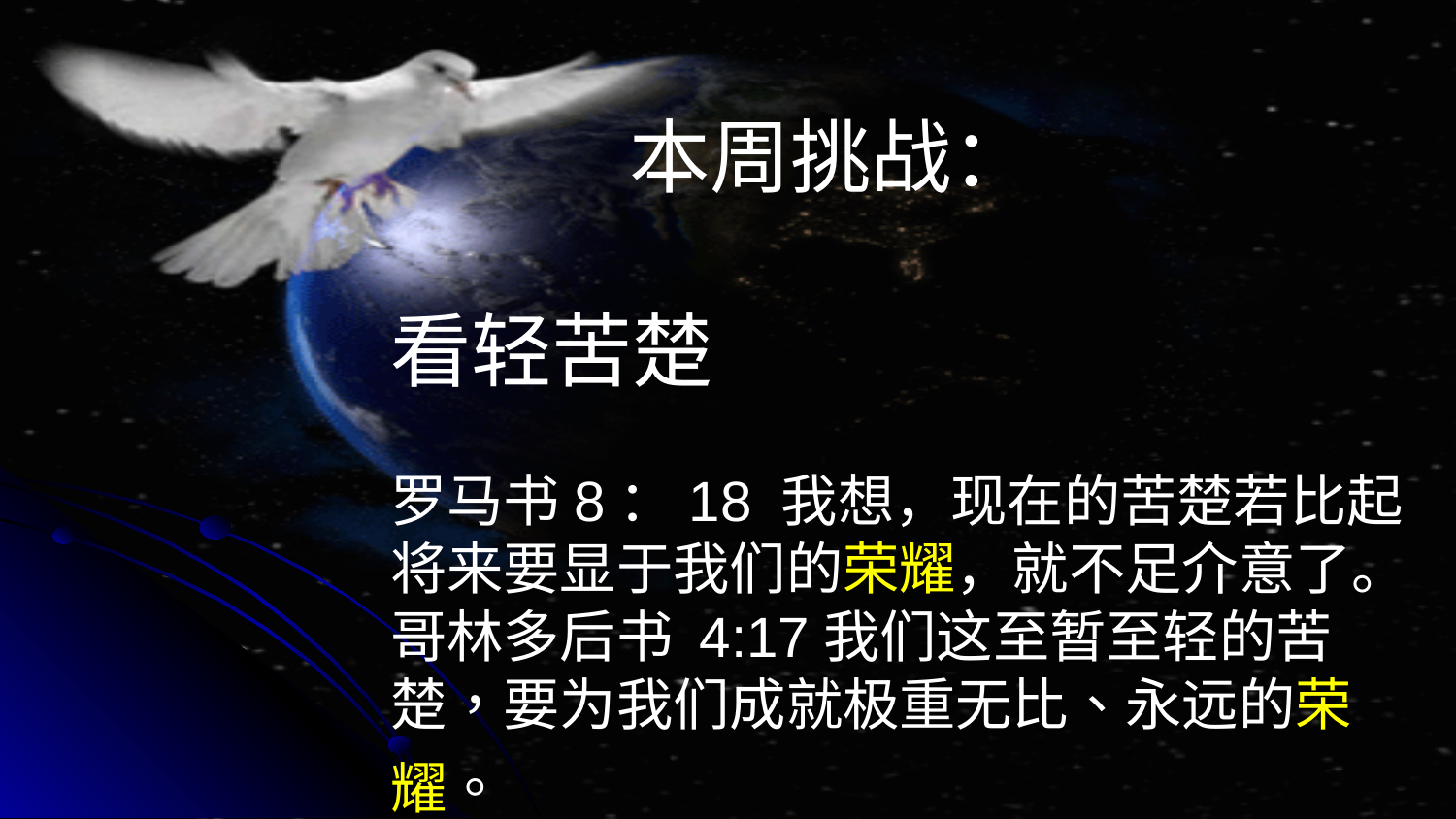

本周挑战：

看轻苦楚

罗马书8：18 我想，现在的苦楚若比起将来要显于我们的荣耀，就不足介意了。
哥林多后书 4:17我们这至暂至轻的苦楚，要为我们成就极重无比、永远的荣耀。